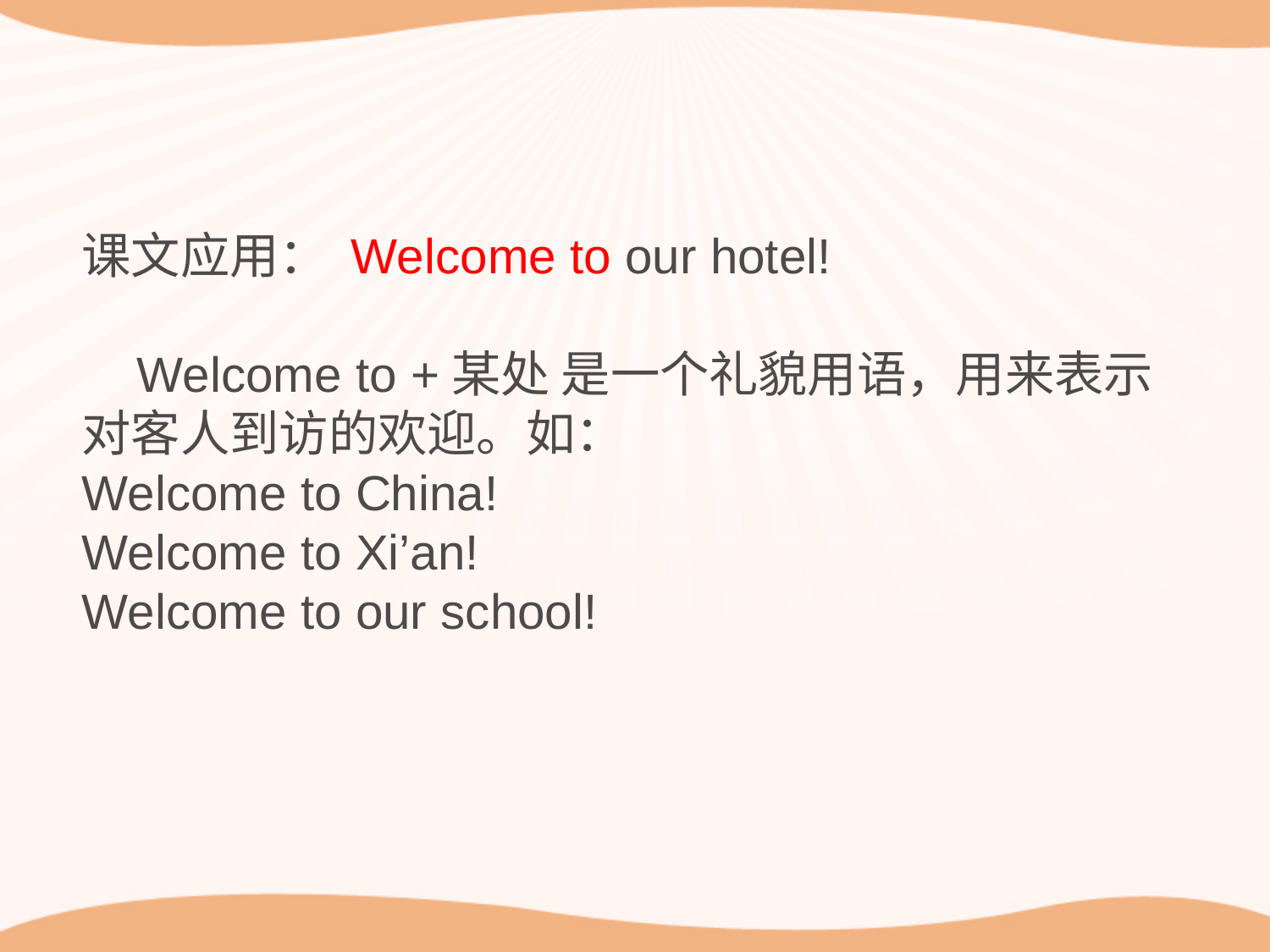

课文应用： Welcome to our hotel!

    Welcome to +某处 是一个礼貌用语，用来表示对客人到访的欢迎。如：
Welcome to China!
Welcome to Xi’an!
Welcome to our school!